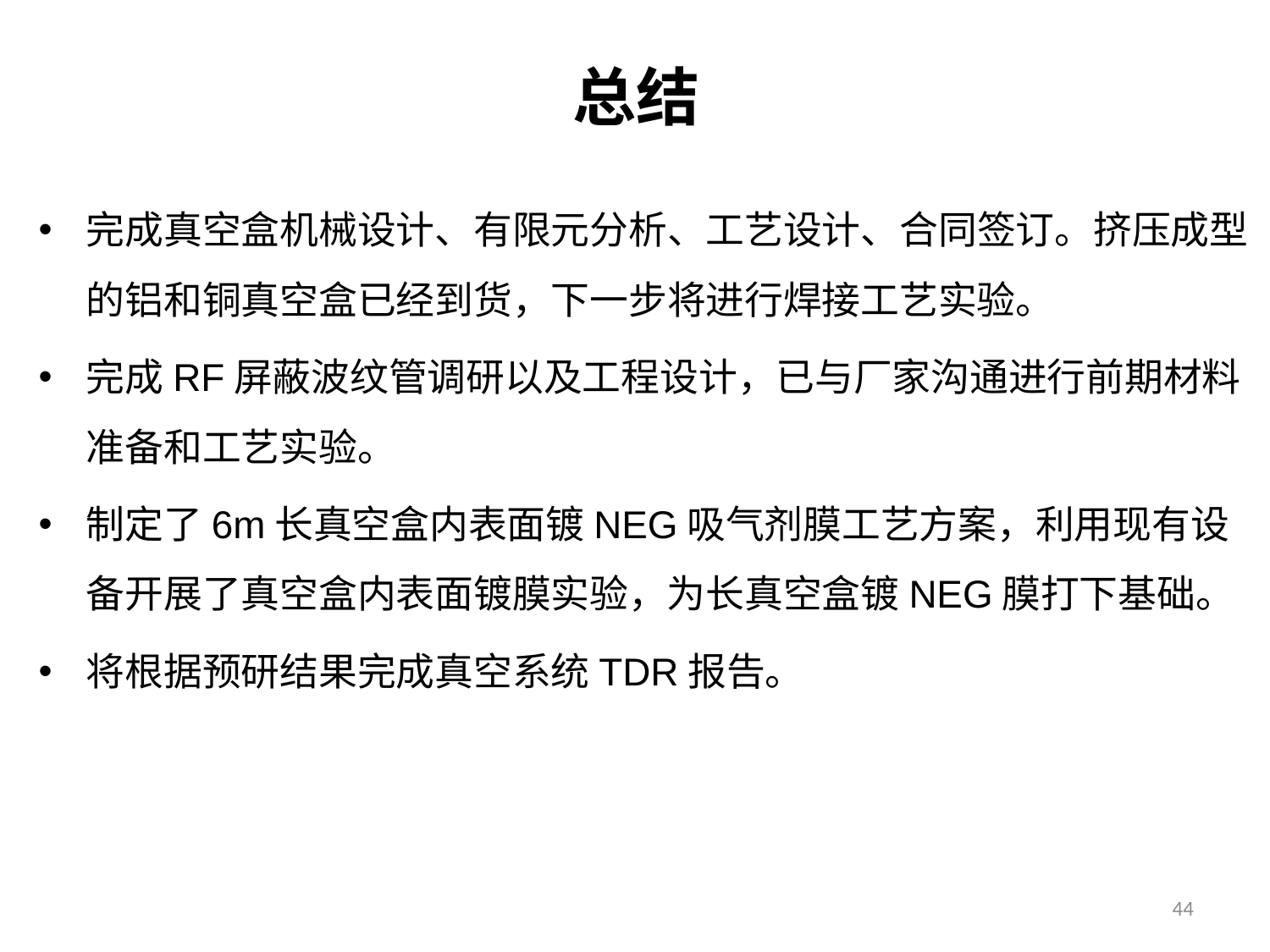

# 总结
完成真空盒机械设计、有限元分析、工艺设计、合同签订。挤压成型的铝和铜真空盒已经到货，下一步将进行焊接工艺实验。
完成RF屏蔽波纹管调研以及工程设计，已与厂家沟通进行前期材料准备和工艺实验。
制定了6m长真空盒内表面镀NEG吸气剂膜工艺方案，利用现有设备开展了真空盒内表面镀膜实验，为长真空盒镀NEG膜打下基础。
将根据预研结果完成真空系统TDR报告。

44